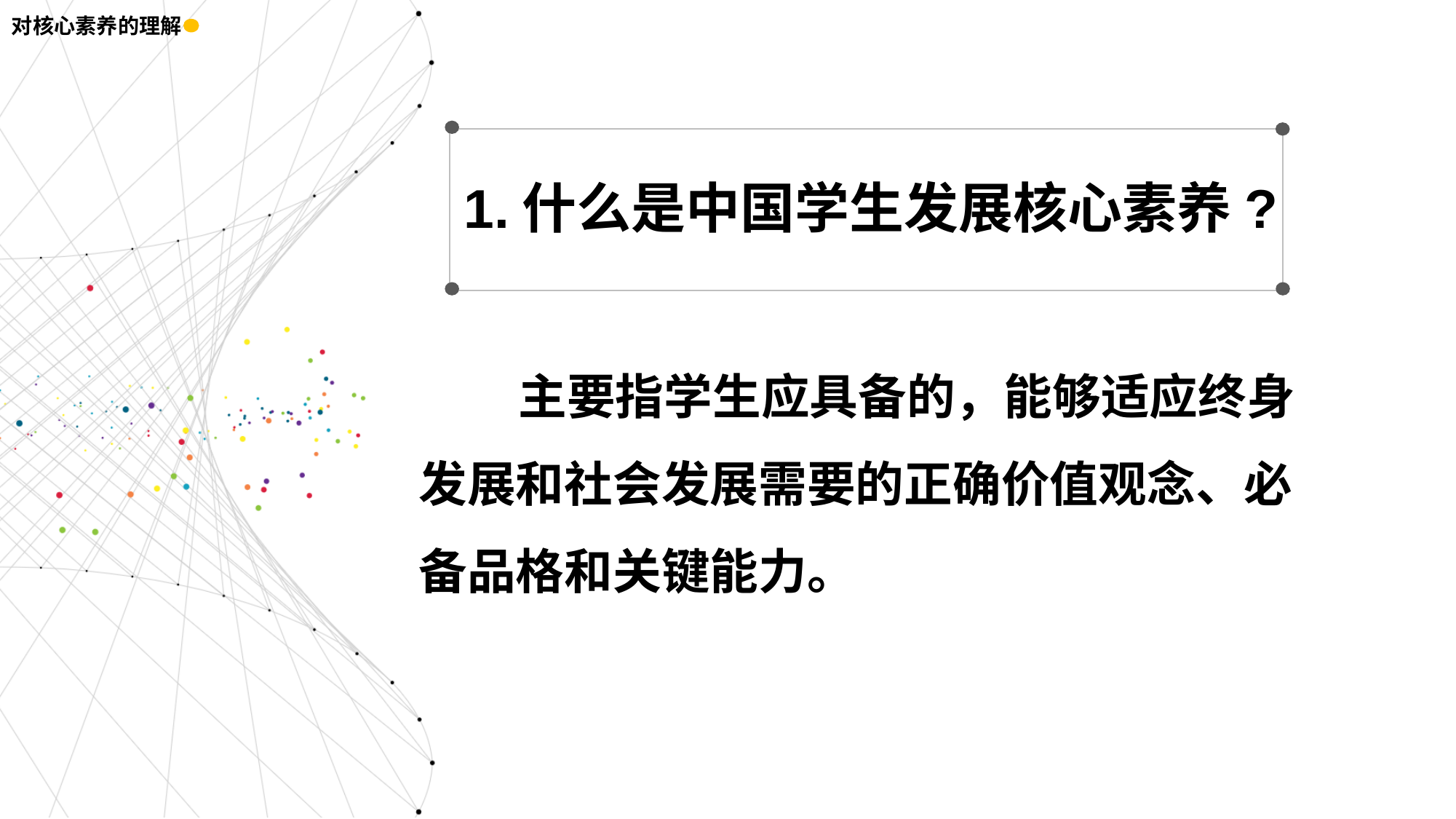

对核心素养的理解

1.什么是中国学生发展核心素养?
 主要指学生应具备的，能够适应终身发展和社会发展需要的正确价值观念、必备品格和关键能力。